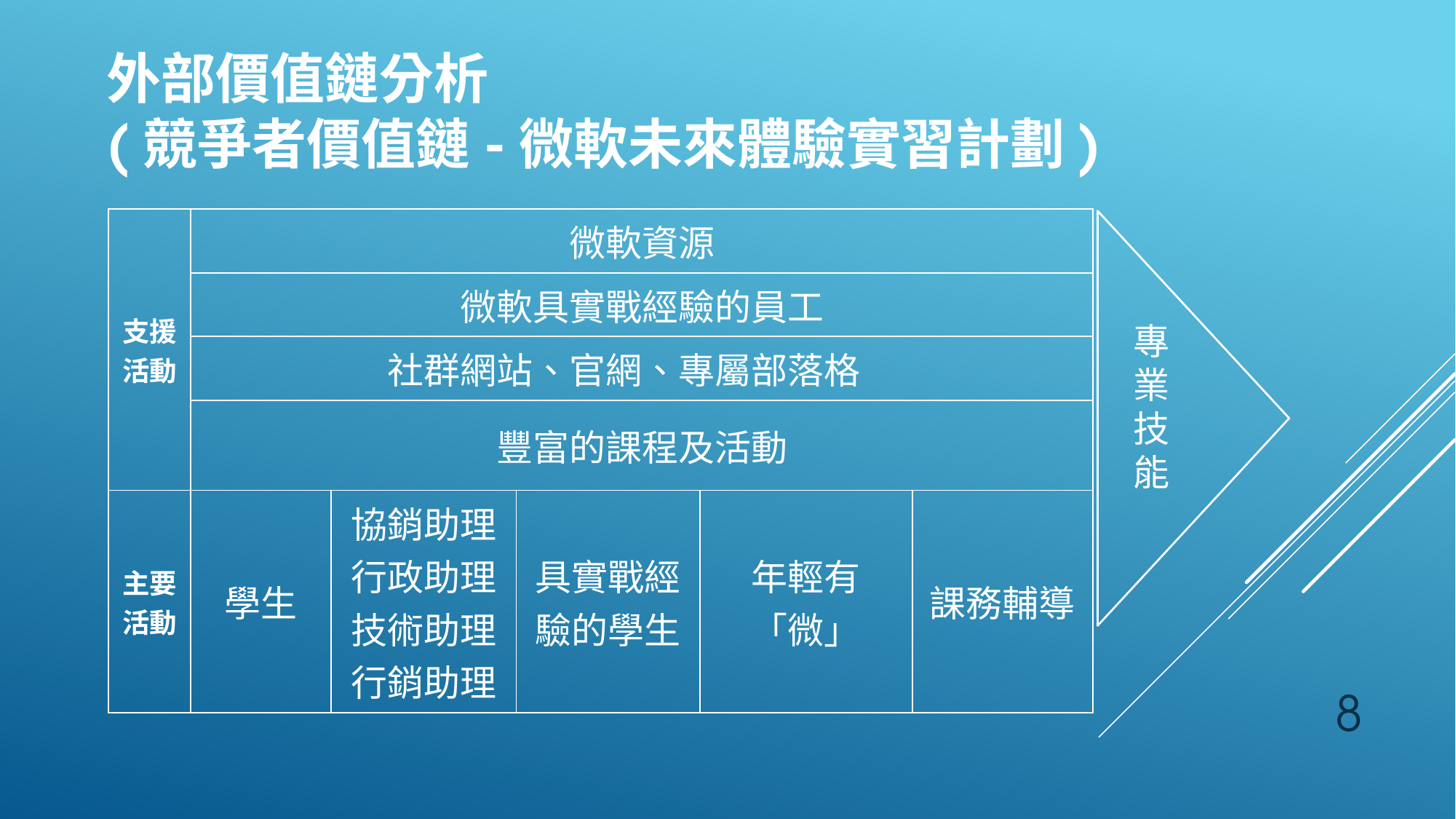

# 外部價值鏈分析 (競爭者價值鏈-微軟未來體驗實習計劃)
| 支援活動 | 微軟資源 |  |  |  |  |
| --- | --- | --- | --- | --- | --- |
|  | 微軟具實戰經驗的員工 |  |  |  |  |
|  | 社群網站、官網、專屬部落格 |  |  |  |  |
|  | 豐富的課程及活動 |  |  |  |  |
| 主要活動 | 學生 | 協銷助理 行政助理 技術助理 行銷助理 | 具實戰經驗的學生 | 年輕有「微」 | 課務輔導 |
專業技能

8